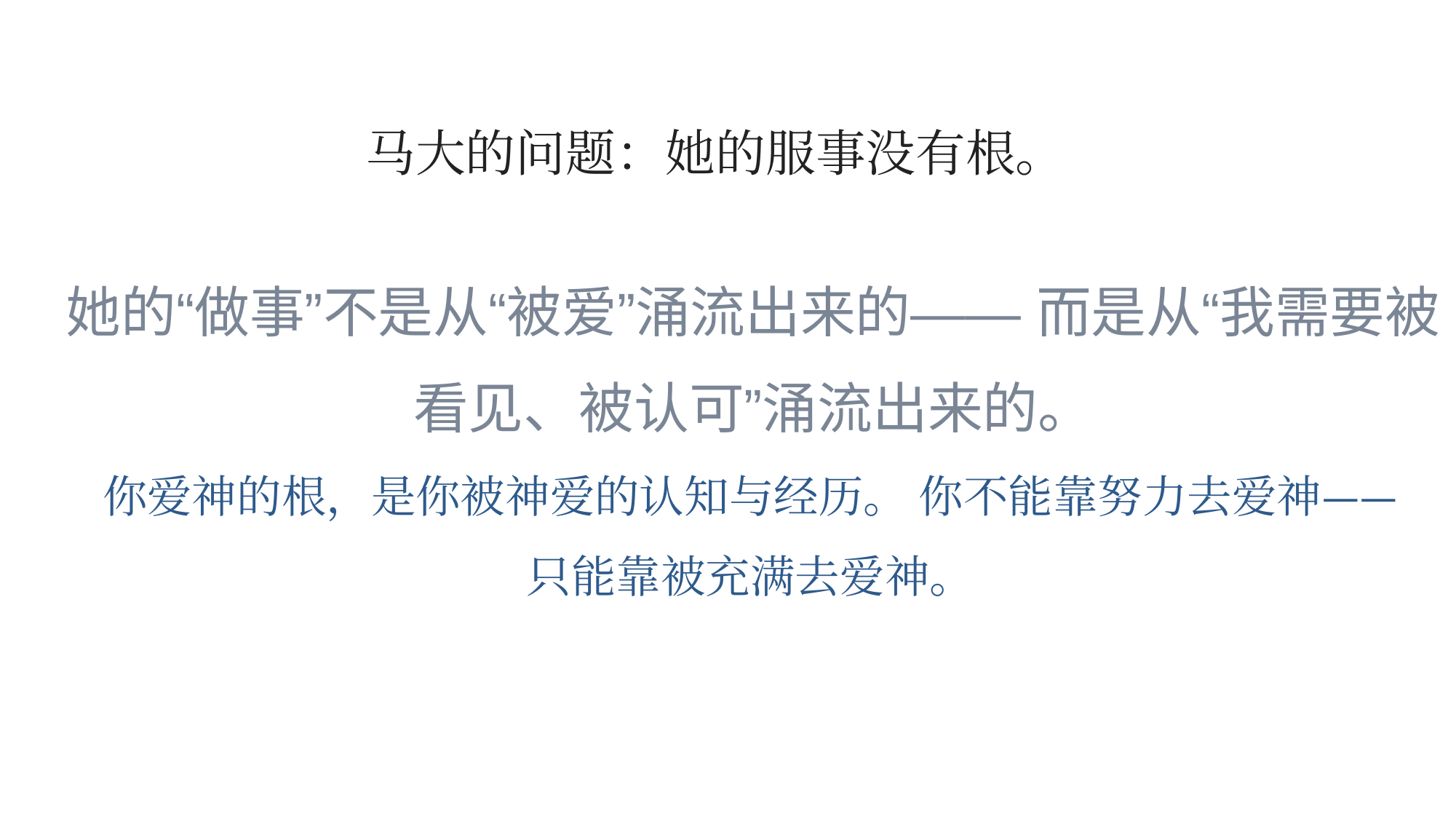

马大的问题：她的服事没有根。
她的“做事”不是从“被爱”涌流出来的—— 而是从“我需要被看见、被认可”涌流出来的。
你爱神的根，是你被神爱的认知与经历。 你不能靠努力去爱神——只能靠被充满去爱神。